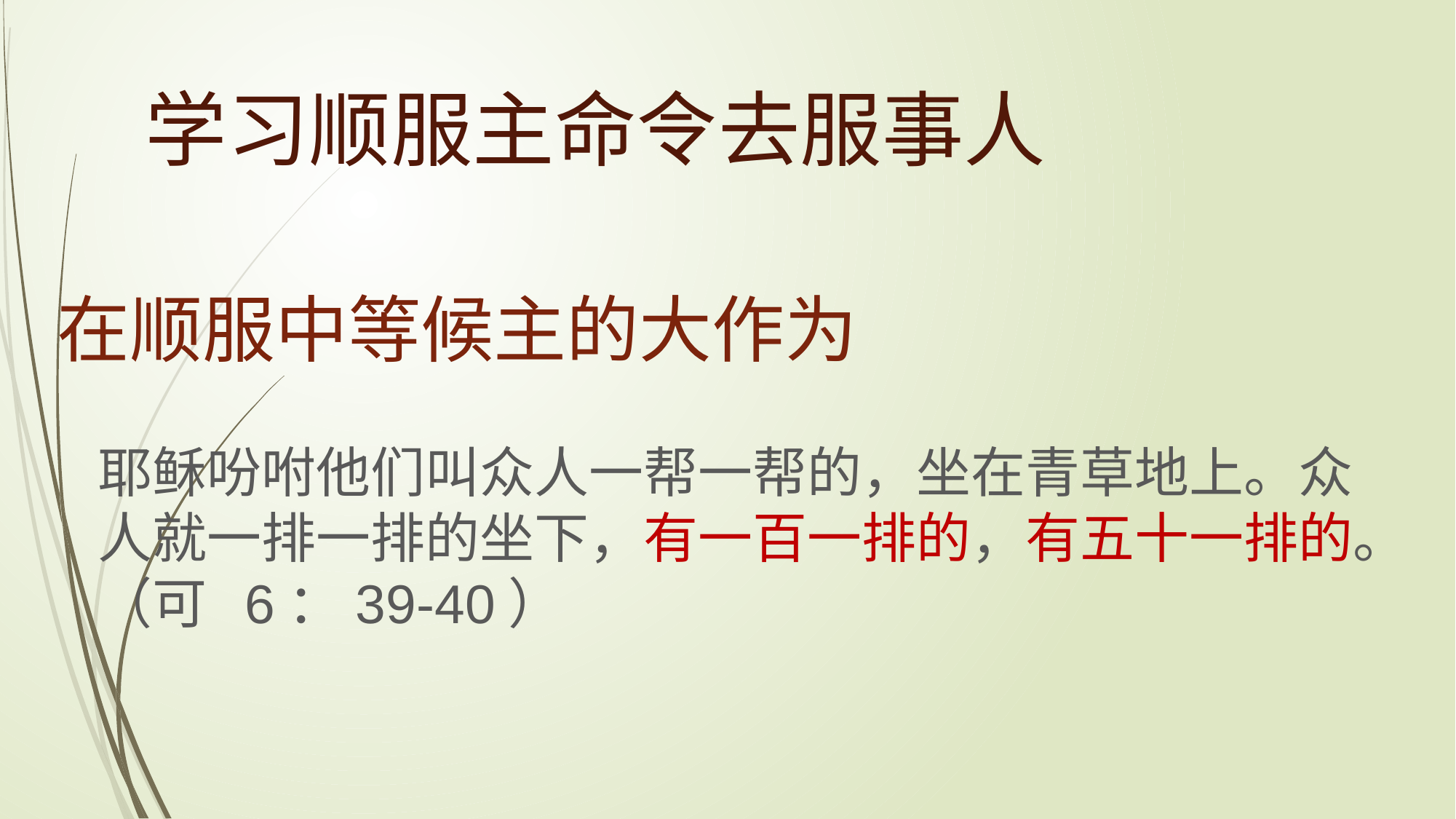

# 学习顺服主命令去服事人
在顺服中等候主的大作为

耶稣吩咐他们叫众人一帮一帮的，坐在青草地上。众人就一排一排的坐下，有一百一排的，有五十一排的。（可  6：39-40）